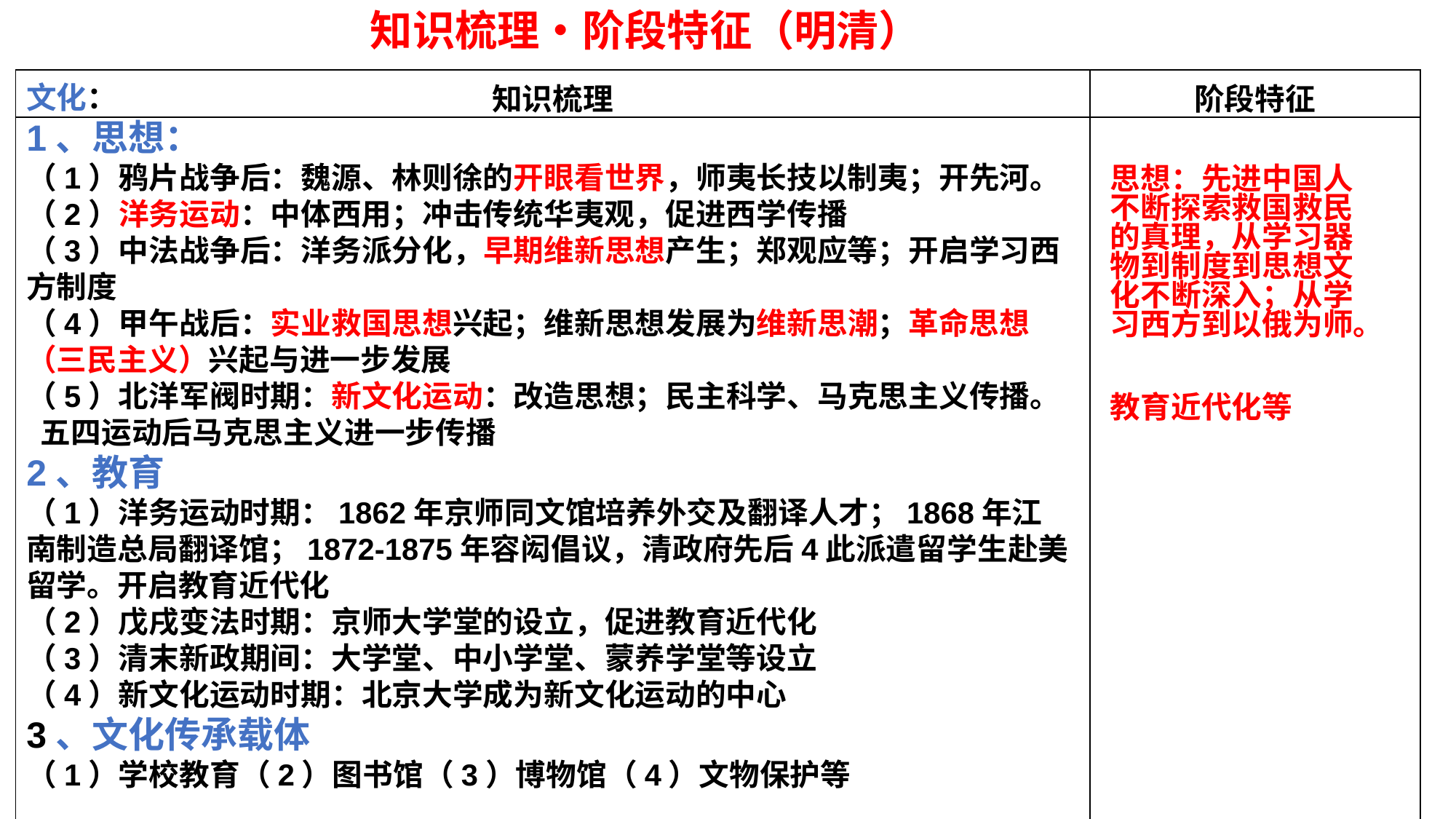

知识梳理•阶段特征（明清）
| 知识梳理 | 阶段特征 |
| --- | --- |
|  |  |
文化：
1、思想：
（1）鸦片战争后：魏源、林则徐的开眼看世界，师夷长技以制夷；开先河。
（2）洋务运动：中体西用；冲击传统华夷观，促进西学传播
（3）中法战争后：洋务派分化，早期维新思想产生；郑观应等；开启学习西方制度
（4）甲午战后：实业救国思想兴起；维新思想发展为维新思潮；革命思想（三民主义）兴起与进一步发展
（5）北洋军阀时期：新文化运动：改造思想；民主科学、马克思主义传播。
 五四运动后马克思主义进一步传播
2、教育
（1）洋务运动时期：1862年京师同文馆培养外交及翻译人才；1868年江南制造总局翻译馆；1872-1875年容闳倡议，清政府先后4此派遣留学生赴美留学。开启教育近代化
（2）戊戌变法时期：京师大学堂的设立，促进教育近代化
（3）清末新政期间：大学堂、中小学堂、蒙养学堂等设立
（4）新文化运动时期：北京大学成为新文化运动的中心
3、文化传承载体
（1）学校教育（2）图书馆（3）博物馆（4）文物保护等

思想：先进中国人不断探索救国救民的真理，从学习器物到制度到思想文化不断深入；从学习西方到以俄为师。
教育近代化等